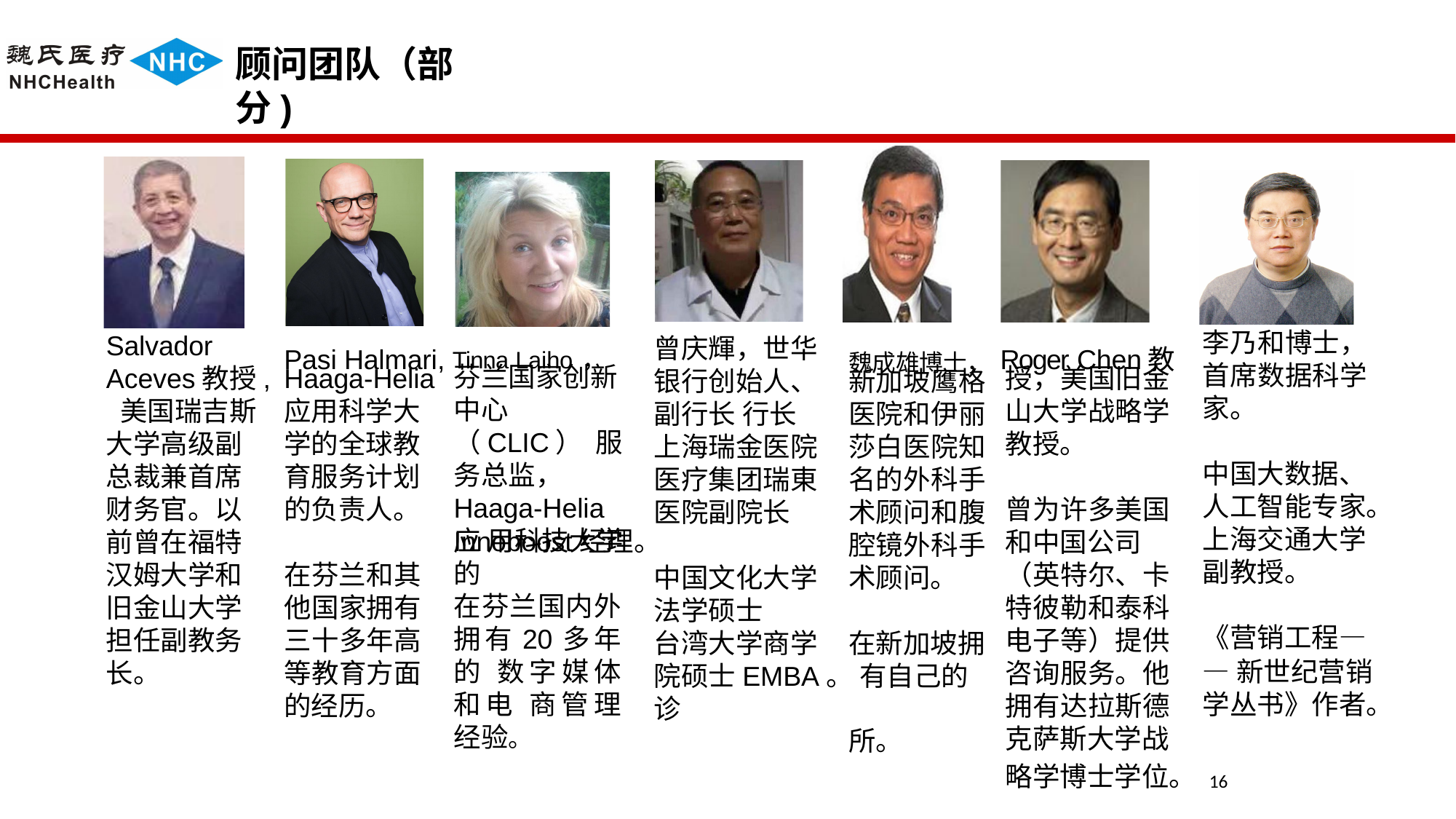

# 顾问团队（部分)

李乃和博士， 首席数据科学 家。
Salvador
Aceves教授, 美国瑞吉斯 大学高级副 总裁兼首席 财务官。以 前曾在福特 汉姆大学和 旧金山大学 担任副教务 长。
Pasi Halmari, Tinna Laiho，
魏成雄博士，Roger Chen教
曾庆輝，世华 银行创始人、 副行长 行长 上海瑞金医院 医疗集团瑞東 医院副院长
芬兰国家创新 中心（CLIC）  服务总监，  Haaga-Helia应 用科技大学的
授，美国旧金 山大学战略学 教授。
Haaga-Helia 应用科学大 学的全球教 育服务计划 的负责人。
新加坡鹰格 医院和伊丽 莎白医院知 名的外科手 术顾问和腹 腔镜外科手 术顾问。
中国大数据、 人工智能专家。 上海交通大学 副教授。
曾为许多美国 和中国公司
（英特尔、卡 特彼勒和泰科 电子等）提供 咨询服务。他 拥有达拉斯德 克萨斯大学战
Innoboost经理。
在芬兰和其 他国家拥有 三十多年高 等教育方面 的经历。
中国文化大学 法学硕士
台湾大学商学
在芬兰国内外 拥有20多年的 数字媒体和电 商管理经验。
《营销工程—
—新世纪营销 学丛书》作者。
在新加坡拥
院硕士EMBA。 有自己的诊
所。
略学博士学位。 16